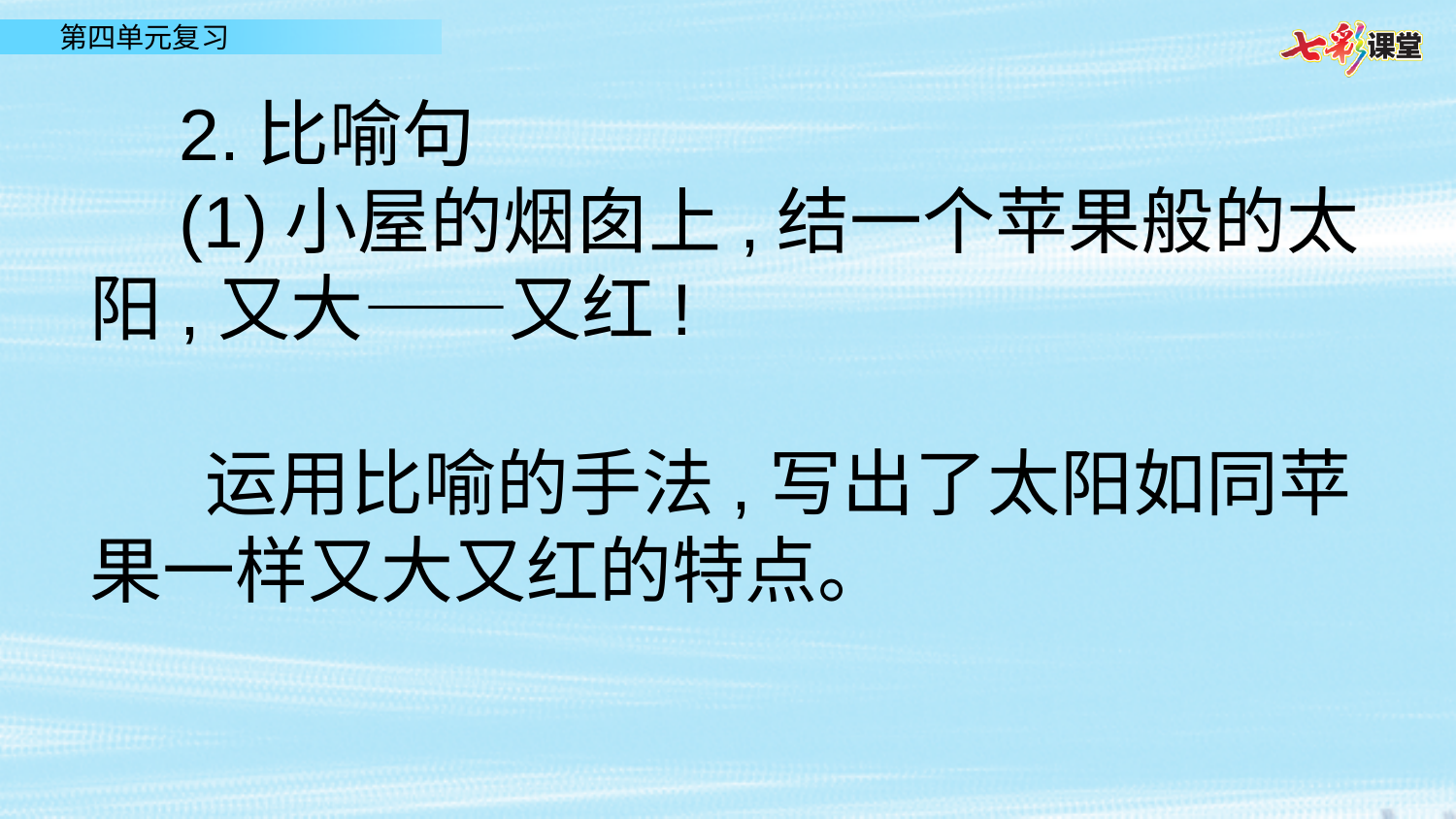

2.比喻句
  (1)小屋的烟囱上,结一个苹果般的太阳,又大——又红!

   运用比喻的手法,写出了太阳如同苹果一样又大又红的特点。